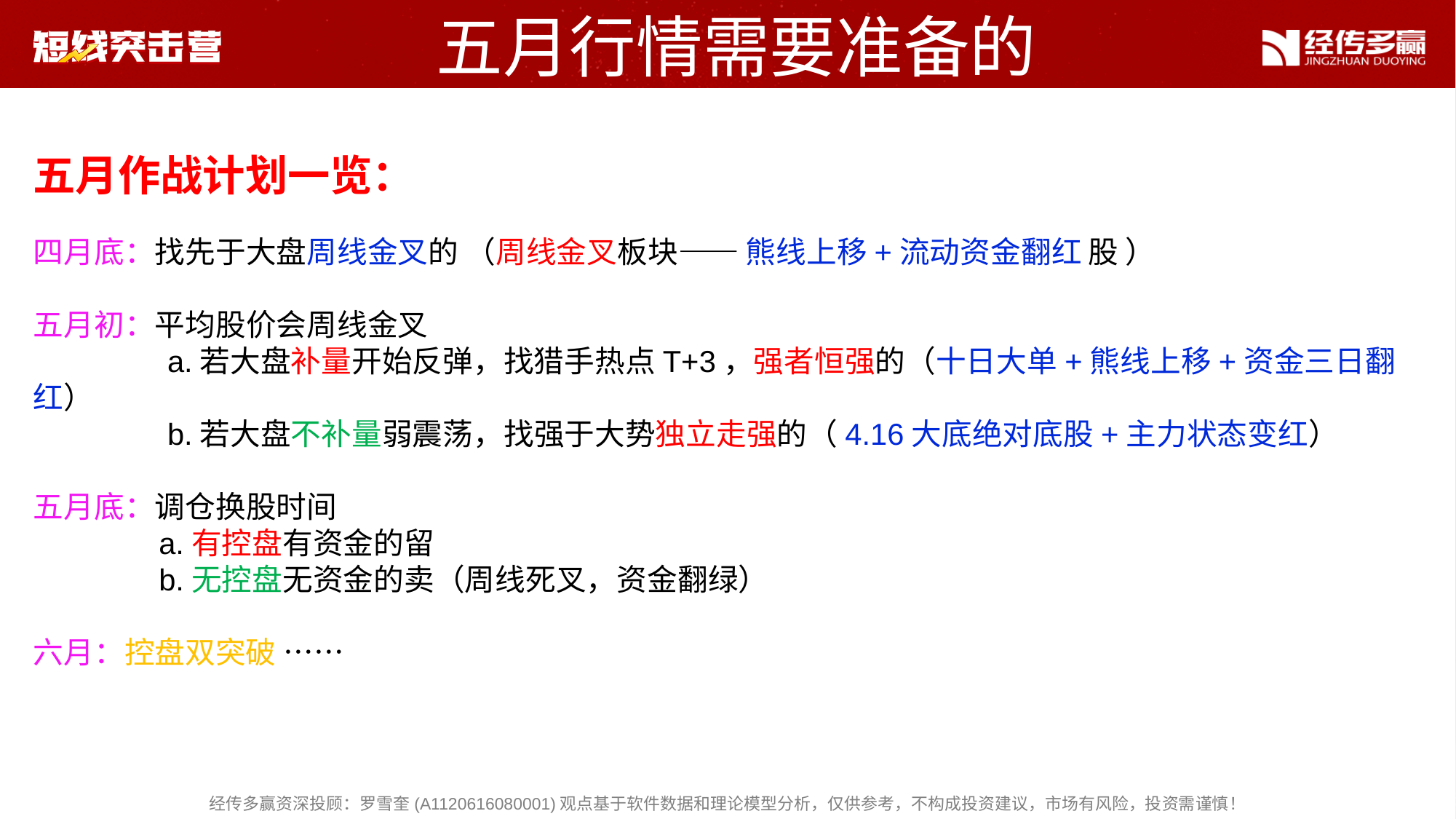

五月行情需要准备的
五月作战计划一览：

四月底：找先于大盘周线金叉的 （周线金叉板块—— 熊线上移+流动资金翻红 股 ）

五月初：平均股价会周线金叉
                a.若大盘补量开始反弹，找猎手热点T+3，强者恒强的（十日大单+熊线上移+资金三日翻红）
                b.若大盘不补量弱震荡，找强于大势独立走强的（4.16大底绝对底股+主力状态变红）

五月底：调仓换股时间
               a.有控盘有资金的留
               b.无控盘无资金的卖（周线死叉，资金翻绿）

六月：控盘双突破 ……